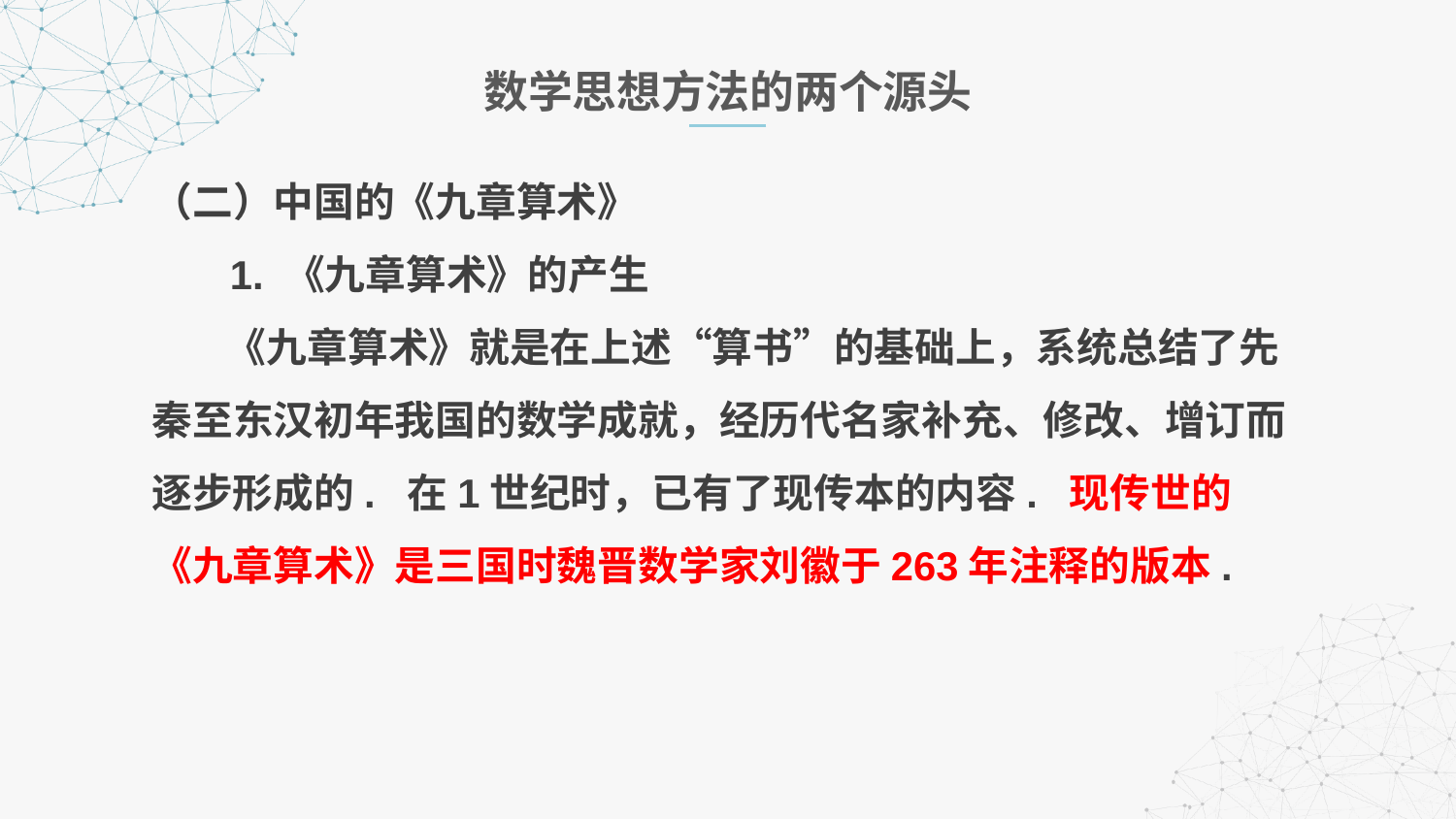

数学思想方法的两个源头
（二）中国的《九章算术》
       1. 《九章算术》的产生
       《九章算术》就是在上述“算书”的基础上，系统总结了先秦至东汉初年我国的数学成就，经历代名家补充、修改、增订而逐步形成的.  在1世纪时，已有了现传本的内容.  现传世的《九章算术》是三国时魏晋数学家刘徽于263年注释的版本.